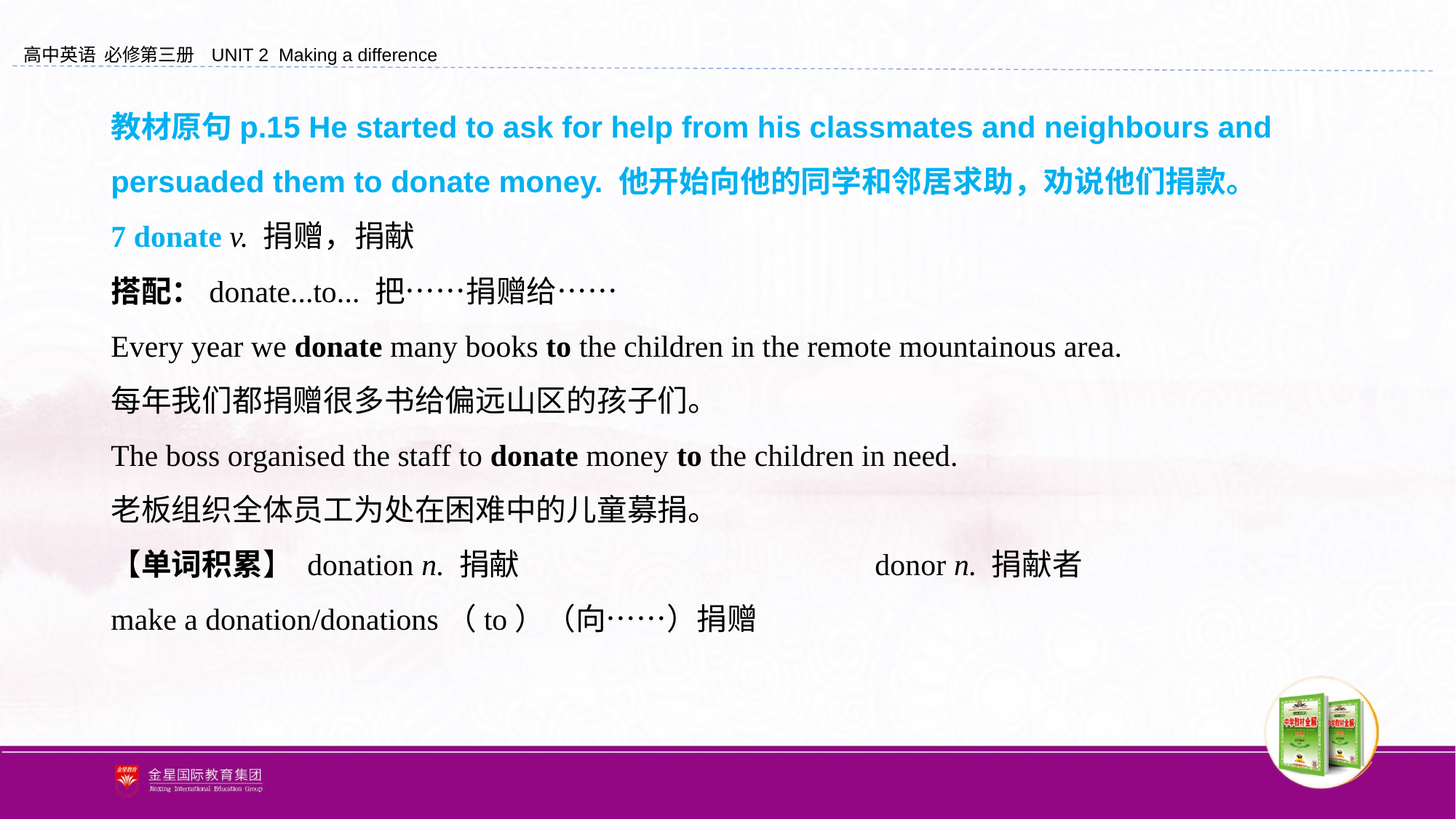

教材原句p.15 He started to ask for help from his classmates and neighbours and persuaded them to donate money. 他开始向他的同学和邻居求助，劝说他们捐款。
7 donate v. 捐赠，捐献
搭配：donate...to... 把……捐赠给……
Every year we donate many books to the children in the remote mountainous area.
每年我们都捐赠很多书给偏远山区的孩子们。
The boss organised the staff to donate money to the children in need.
老板组织全体员工为处在困难中的儿童募捐。
【单词积累】 donation n. 捐献　　　			donor n. 捐献者
make a donation/donations（to）（向……）捐赠